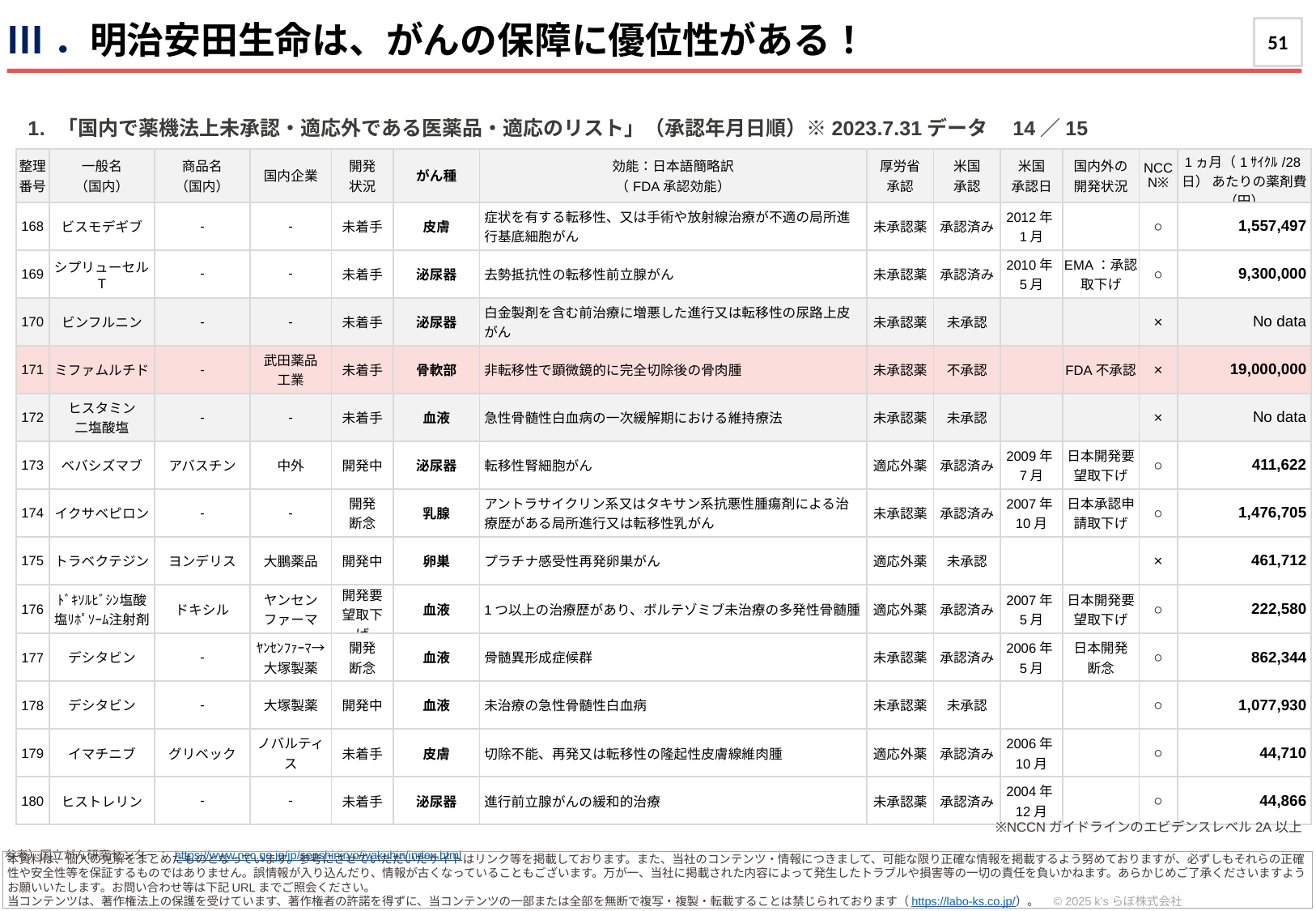

Ⅰ．3月の行き先や活動のヒント
Ⅲ．明治安田生命は、がんの保障に優位性がある！
51
「国内で薬機法上未承認・適応外である医薬品・適応のリスト」（承認年月日順）※2023.7.31データ　14／15
| 整理 番号 | 一般名 （国内） | 商品名 （国内） | 国内企業 | 開発 状況 | がん種 | 効能：日本語簡略訳 （FDA承認効能） | 厚労省 承認 | 米国 承認 | 米国 承認日 | 国内外の 開発状況 | NCCN※ | 1ヵ月（1ｻｲｸﾙ/28日） あたりの薬剤費（円） |
| --- | --- | --- | --- | --- | --- | --- | --- | --- | --- | --- | --- | --- |
| 168 | ビスモデギブ | - | - | 未着手 | 皮膚 | 症状を有する転移性、又は手術や放射線治療が不適の局所進行基底細胞がん | 未承認薬 | 承認済み | 2012年1月 |  | ○ | 1,557,497 |
| 169 | シプリューセルT | - | - | 未着手 | 泌尿器 | 去勢抵抗性の転移性前立腺がん | 未承認薬 | 承認済み | 2010年5月 | EMA：承認取下げ | ○ | 9,300,000 |
| 170 | ビンフルニン | - | - | 未着手 | 泌尿器 | 白金製剤を含む前治療に増悪した進行又は転移性の尿路上皮がん | 未承認薬 | 未承認 |  |  | × | No data |
| 171 | ミファムルチド | - | 武田薬品 工業 | 未着手 | 骨軟部 | 非転移性で顕微鏡的に完全切除後の骨肉腫 | 未承認薬 | 不承認 |  | FDA不承認 | × | 19,000,000 |
| 172 | ヒスタミン 二塩酸塩 | - | - | 未着手 | 血液 | 急性骨髄性白血病の一次緩解期における維持療法 | 未承認薬 | 未承認 |  |  | × | No data |
| 173 | ベバシズマブ | アバスチン | 中外 | 開発中 | 泌尿器 | 転移性腎細胞がん | 適応外薬 | 承認済み | 2009年7月 | 日本開発要望取下げ | ○ | 411,622 |
| 174 | イクサベピロン | - | - | 開発 断念 | 乳腺 | アントラサイクリン系又はタキサン系抗悪性腫瘍剤による治療歴がある局所進行又は転移性乳がん | 未承認薬 | 承認済み | 2007年10月 | 日本承認申請取下げ | ○ | 1,476,705 |
| 175 | トラベクテジン | ヨンデリス | 大鵬薬品 | 開発中 | 卵巣 | プラチナ感受性再発卵巣がん | 適応外薬 | 未承認 |  |  | × | 461,712 |
| 176 | ﾄﾞｷｿﾙﾋﾞｼﾝ塩酸塩ﾘﾎﾟｿｰﾑ注射剤 | ドキシル | ヤンセン ファーマ | 開発要望取下げ | 血液 | 1つ以上の治療歴があり、ボルテゾミブ未治療の多発性骨髄腫 | 適応外薬 | 承認済み | 2007年5月 | 日本開発要望取下げ | ○ | 222,580 |
| 177 | デシタビン | - | ﾔﾝｾﾝﾌｧｰﾏ→大塚製薬 | 開発 断念 | 血液 | 骨髄異形成症候群 | 未承認薬 | 承認済み | 2006年5月 | 日本開発 断念 | ○ | 862,344 |
| 178 | デシタビン | - | 大塚製薬 | 開発中 | 血液 | 未治療の急性骨髄性白血病 | 未承認薬 | 未承認 |  |  | ○ | 1,077,930 |
| 179 | イマチニブ | グリベック | ノバルティス | 未着手 | 皮膚 | 切除不能、再発又は転移性の隆起性皮膚線維肉腫 | 適応外薬 | 承認済み | 2006年10月 |  | ○ | 44,710 |
| 180 | ヒストレリン | - | - | 未着手 | 泌尿器 | 進行前立腺がんの緩和的治療 | 未承認薬 | 承認済み | 2004年12月 |  | ○ | 44,866 |
※NCCNガイドラインのエビデンスレベル2A以上
参考）国立がん研究センター： https://www.ncc.go.jp/jp/senshiniryo/iyakuhin/index.html

本資料は、個人の見解をまとめたものとなっています。参考にさせていただいたサイトはリンク等を掲載しております。また、当社のコンテンツ・情報につきまして、可能な限り正確な情報を掲載するよう努めておりますが、必ずしもそれらの正確性や安全性等を保証するものではありません。誤情報が入り込んだり、情報が古くなっていることもございます。万が一、当社に掲載された内容によって発生したトラブルや損害等の一切の責任を負いかねます。あらかじめご了承くださいますようお願いいたします。お問い合わせ等は下記URLまでご照会ください。
当コンテンツは、著作権法上の保護を受けています、著作権者の許諾を得ずに、当コンテンツの一部または全部を無断で複写・複製・転載することは禁じられております（https://labo-ks.co.jp/）。　© 2025 k’sらぼ株式会社